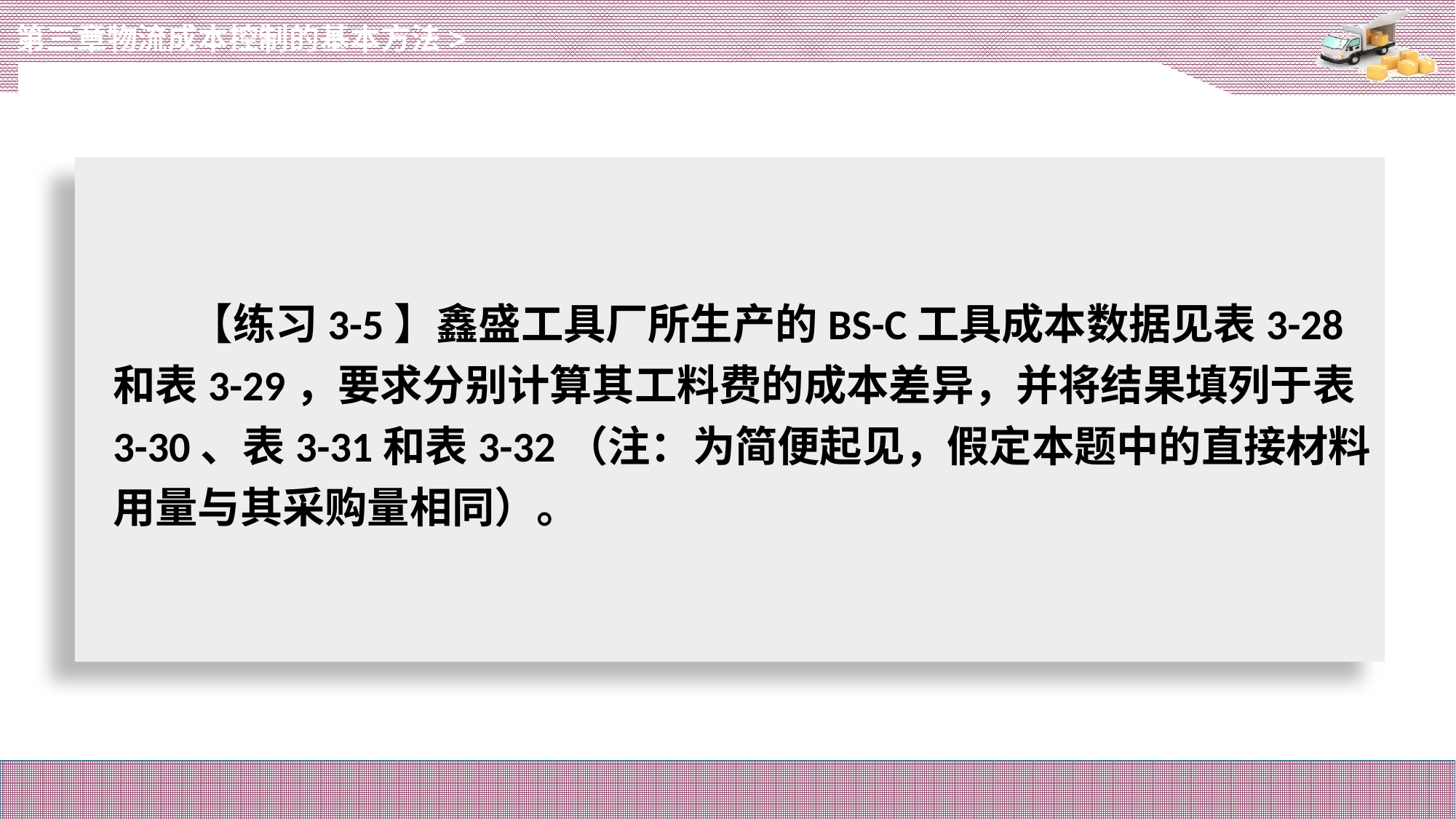

第三章物流成本控制的基本方法>
# 【练习3-5】鑫盛工具厂所生产的BS-C工具成本数据见表3-28和表3-29，要求分别计算其工料费的成本差异，并将结果填列于表3-30、表3-31和表3-32（注：为简便起见，假定本题中的直接材料用量与其采购量相同）。